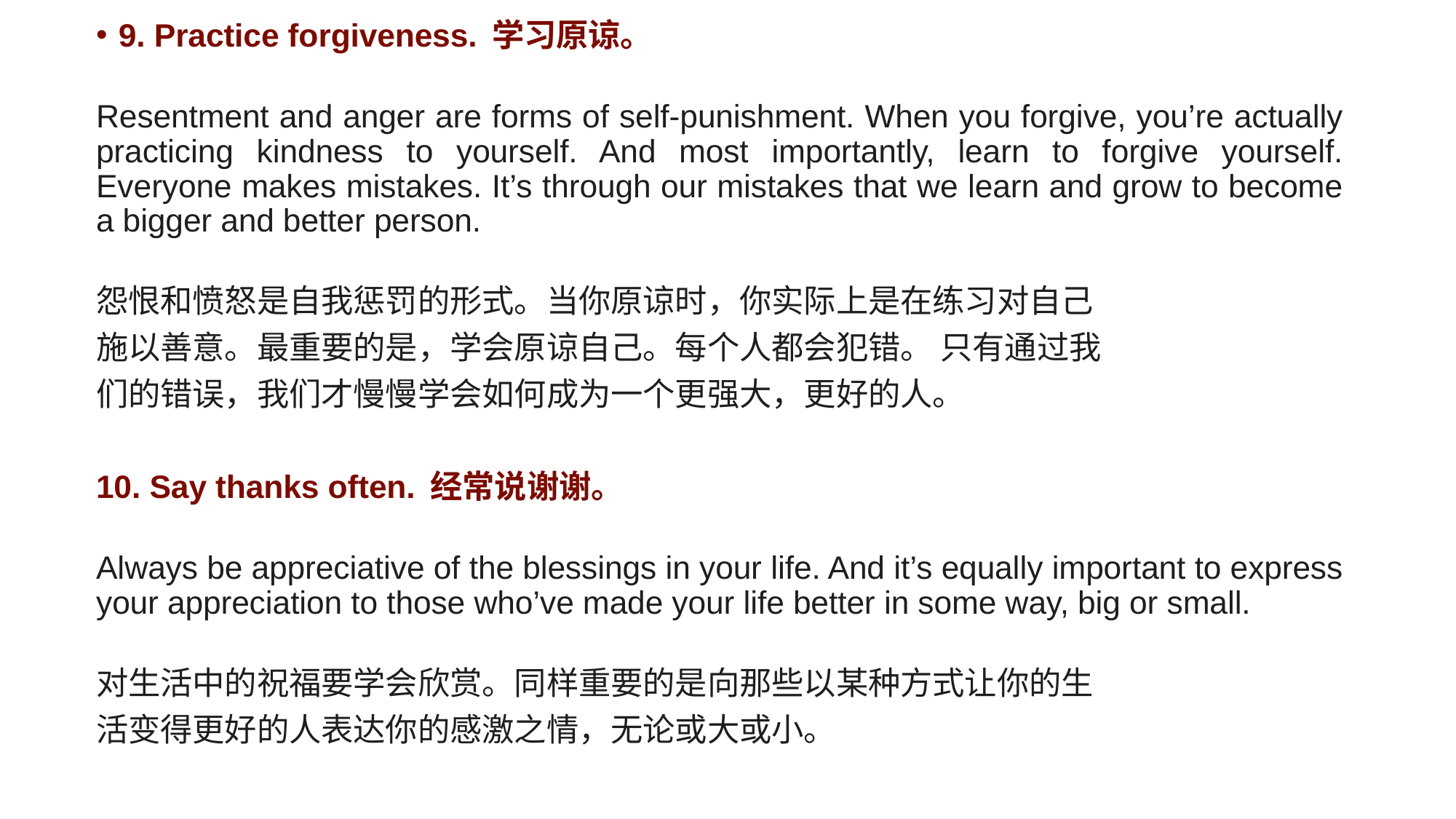

9. Practice forgiveness. 学习原谅。
Resentment and anger are forms of self-punishment. When you forgive, you’re actually practicing kindness to yourself. And most importantly, learn to forgive yourself. Everyone makes mistakes. It’s through our mistakes that we learn and grow to become a bigger and better person.
怨恨和愤怒是自我惩罚的形式。当你原谅时，你实际上是在练习对自己
施以善意。最重要的是，学会原谅自己。每个人都会犯错。 只有通过我
们的错误，我们才慢慢学会如何成为一个更强大，更好的人。

10. Say thanks often. 经常说谢谢。
Always be appreciative of the blessings in your life. And it’s equally important to express your appreciation to those who’ve made your life better in some way, big or small.
对生活中的祝福要学会欣赏。同样重要的是向那些以某种方式让你的生
活变得更好的人表达你的感激之情，无论或大或小。